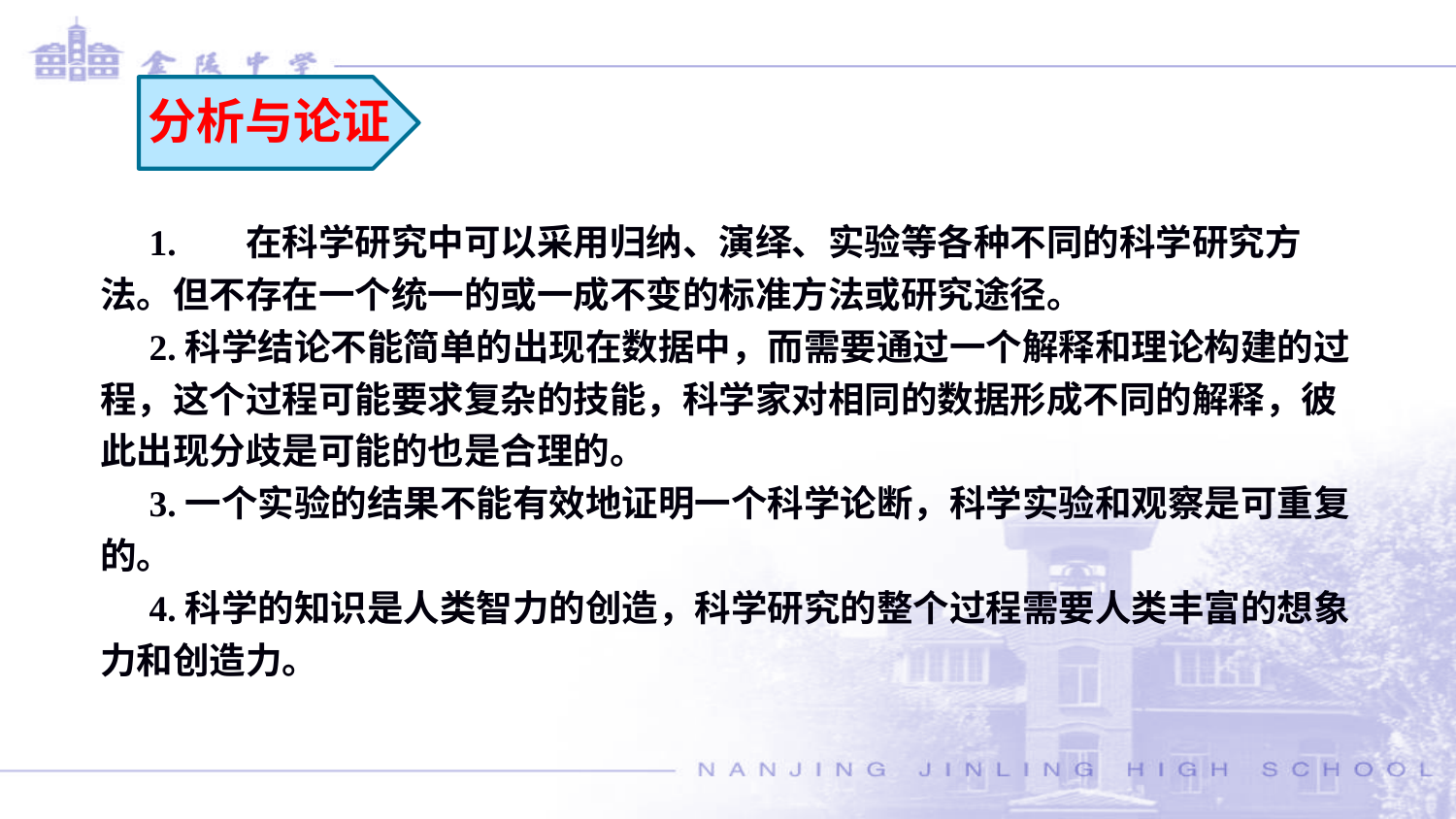

分析与论证
1.	在科学研究中可以采用归纳、演绎、实验等各种不同的科学研究方法。但不存在一个统一的或一成不变的标准方法或研究途径。
2.科学结论不能简单的出现在数据中，而需要通过一个解释和理论构建的过程，这个过程可能要求复杂的技能，科学家对相同的数据形成不同的解释，彼此出现分歧是可能的也是合理的。
3.一个实验的结果不能有效地证明一个科学论断，科学实验和观察是可重复的。
4.科学的知识是人类智力的创造，科学研究的整个过程需要人类丰富的想象力和创造力。